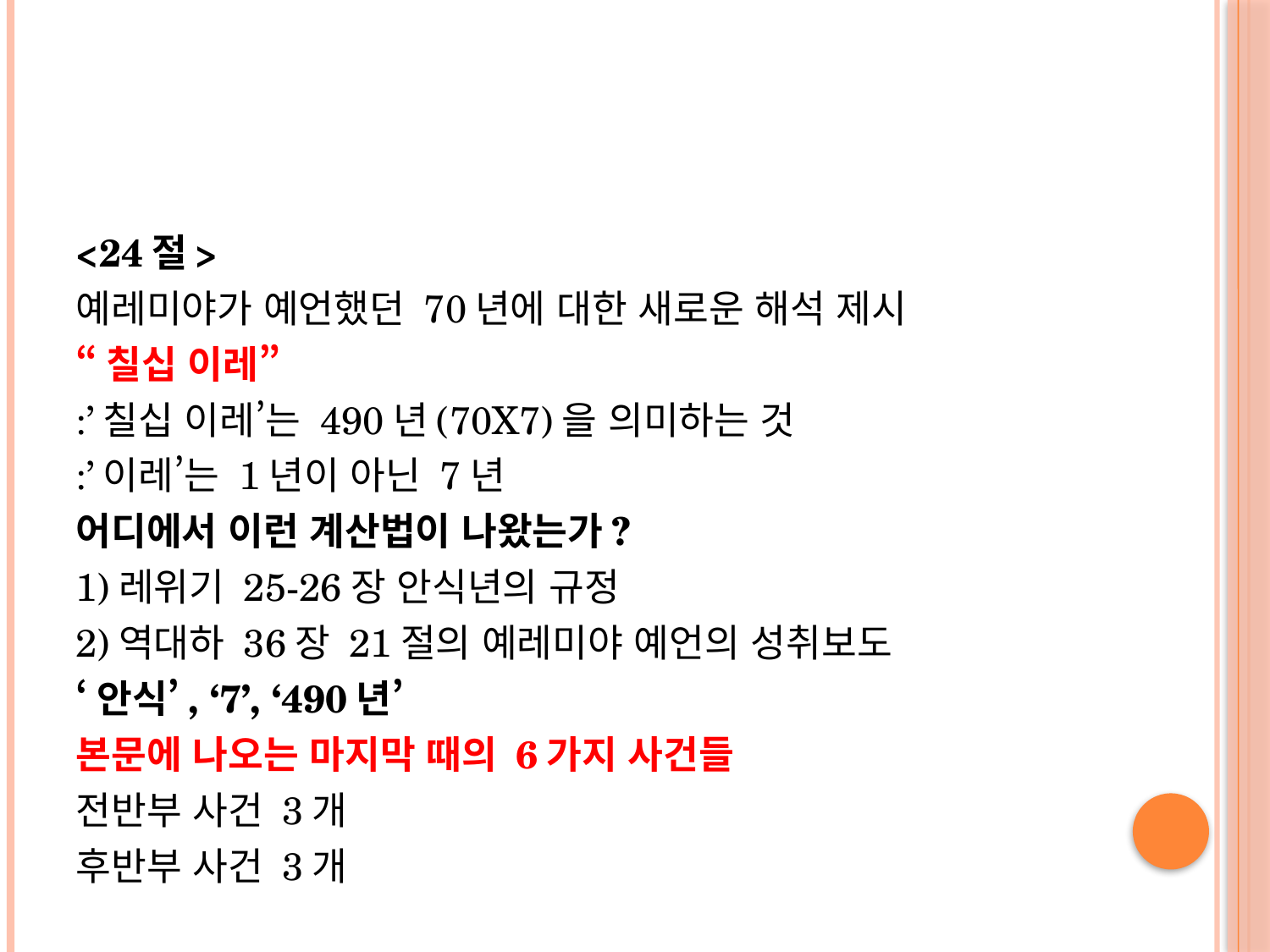

#
<24절>
예레미야가 예언했던 70년에 대한 새로운 해석 제시
“칠십 이레”
:’칠십 이레’는 490년(70X7)을 의미하는 것
:’이레’는 1년이 아닌 7년
어디에서 이런 계산법이 나왔는가?
1)레위기 25-26장 안식년의 규정
2)역대하 36장 21절의 예레미야 예언의 성취보도
‘안식’, ‘7’, ‘490년’
본문에 나오는 마지막 때의 6가지 사건들
전반부 사건 3개
후반부 사건 3개